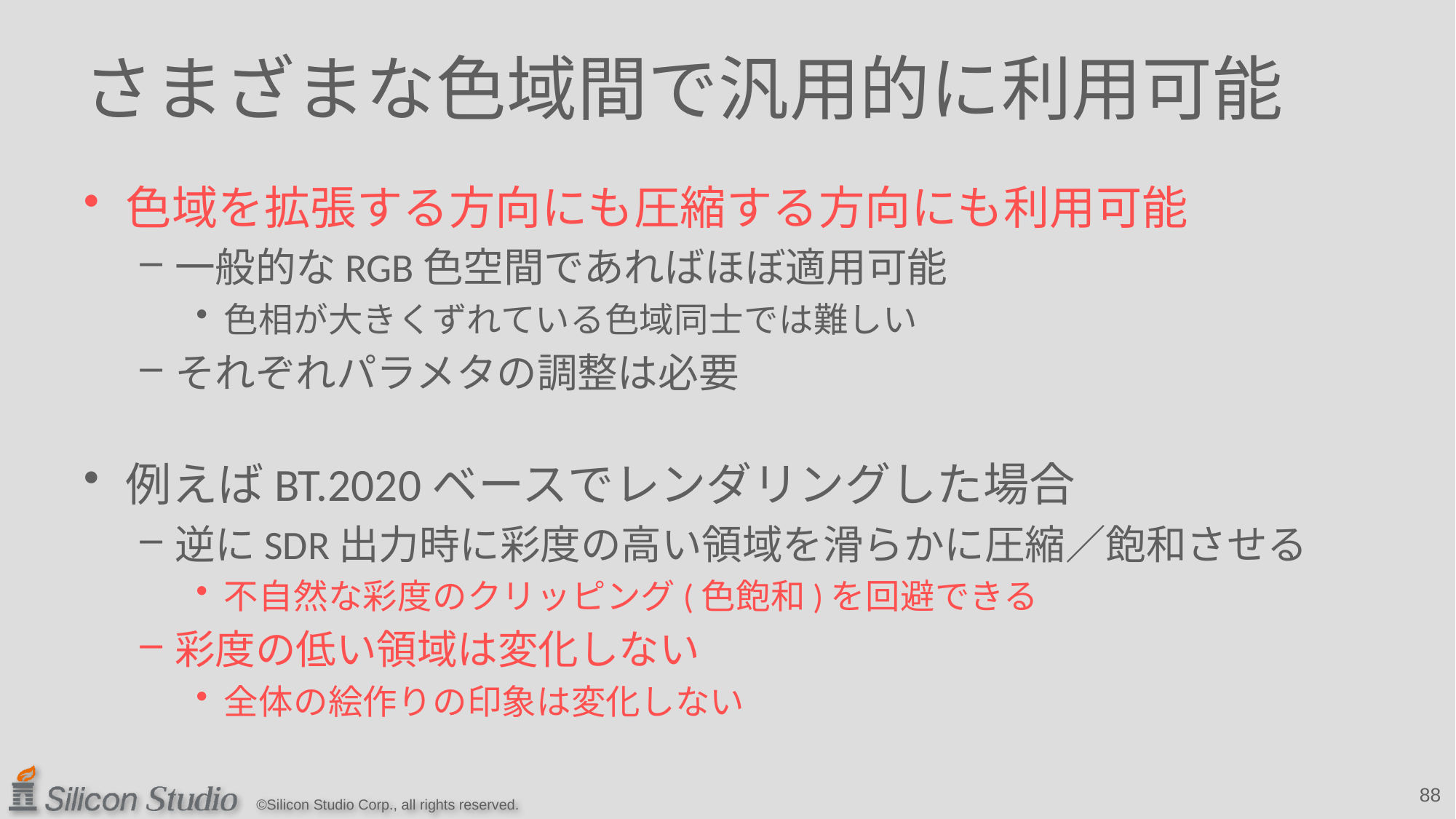

# さまざまな色域間で汎用的に利用可能
色域を拡張する方向にも圧縮する方向にも利用可能
一般的なRGB色空間であればほぼ適用可能
色相が大きくずれている色域同士では難しい
それぞれパラメタの調整は必要

例えばBT.2020ベースでレンダリングした場合
逆にSDR出力時に彩度の高い領域を滑らかに圧縮／飽和させる
不自然な彩度のクリッピング(色飽和)を回避できる
彩度の低い領域は変化しない
全体の絵作りの印象は変化しない
88